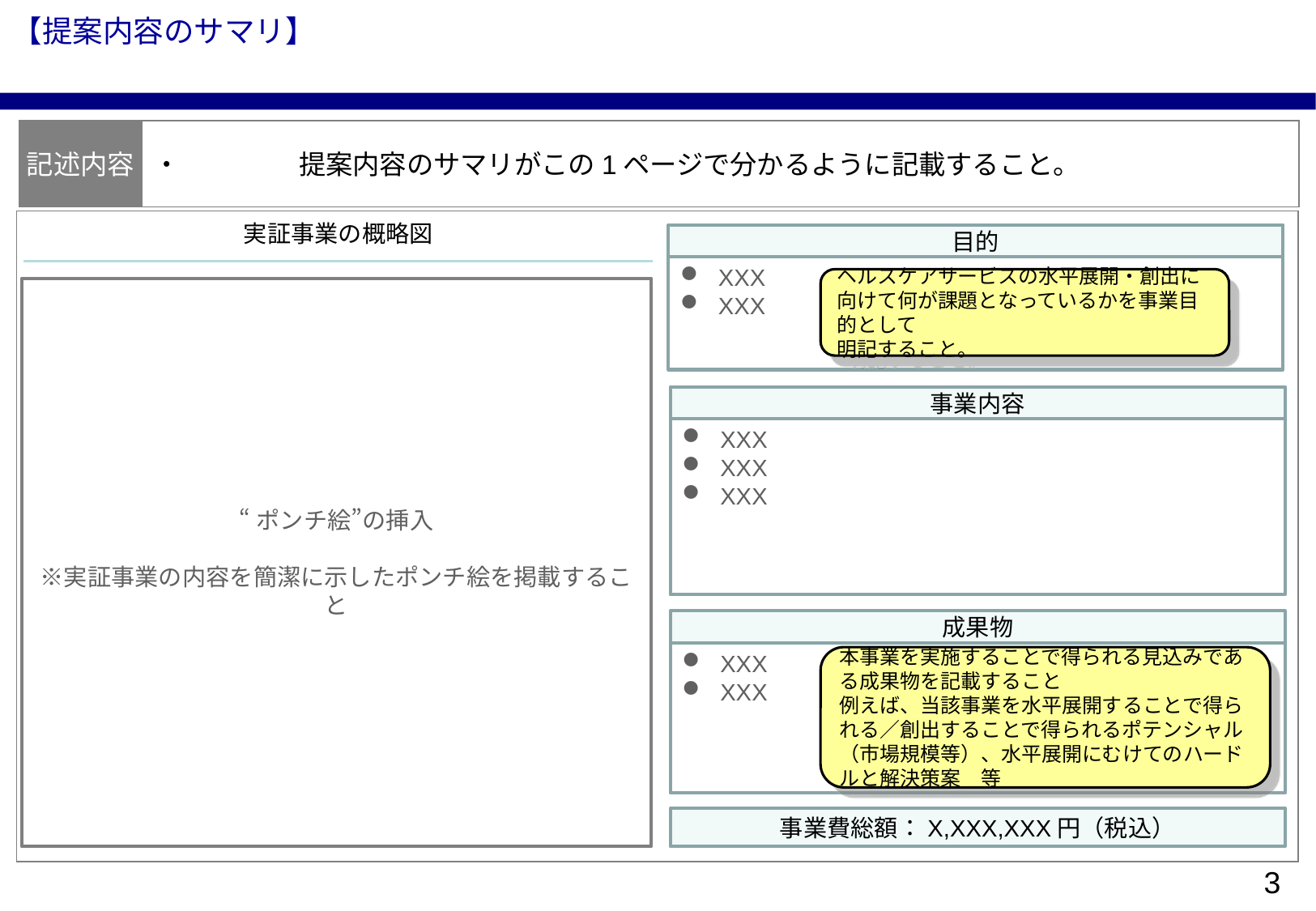

【提案内容のサマリ】
記述内容
・	提案内容のサマリがこの1ページで分かるように記載すること。

実証事業の概略図
目的
XXX
XXX

ヘルスケアサービスの水平展開・創出に向けて何が課題となっているかを事業目的として
明記すること。
“ポンチ絵”の挿入
※実証事業の内容を簡潔に示したポンチ絵を掲載すること
事業内容
XXX
XXX
XXX
成果物
XXX
XXX
本事業を実施することで得られる見込みである成果物を記載すること
例えば、当該事業を水平展開することで得られる／創出することで得られるポテンシャル（市場規模等）、水平展開にむけてのハードルと解決策案　等
事業費総額：X,XXX,XXX円（税込）